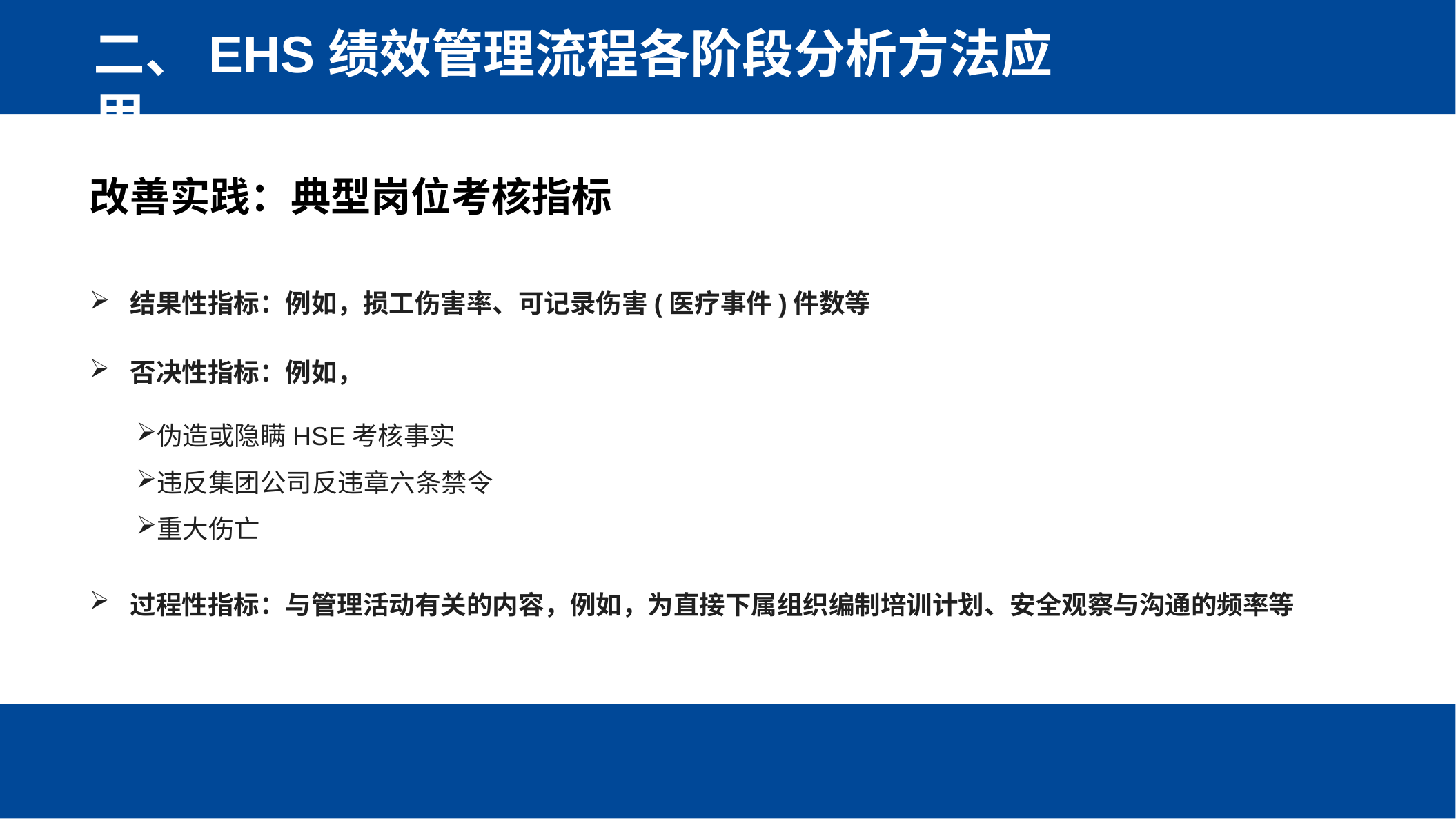

二、EHS绩效管理流程各阶段分析方法应用
改善实践：典型岗位考核指标
结果性指标：例如，损工伤害率、可记录伤害(医疗事件)件数等
否决性指标：例如，
伪造或隐瞒HSE考核事实
违反集团公司反违章六条禁令
重大伤亡
过程性指标：与管理活动有关的内容，例如，为直接下属组织编制培训计划、安全观察与沟通的频率等